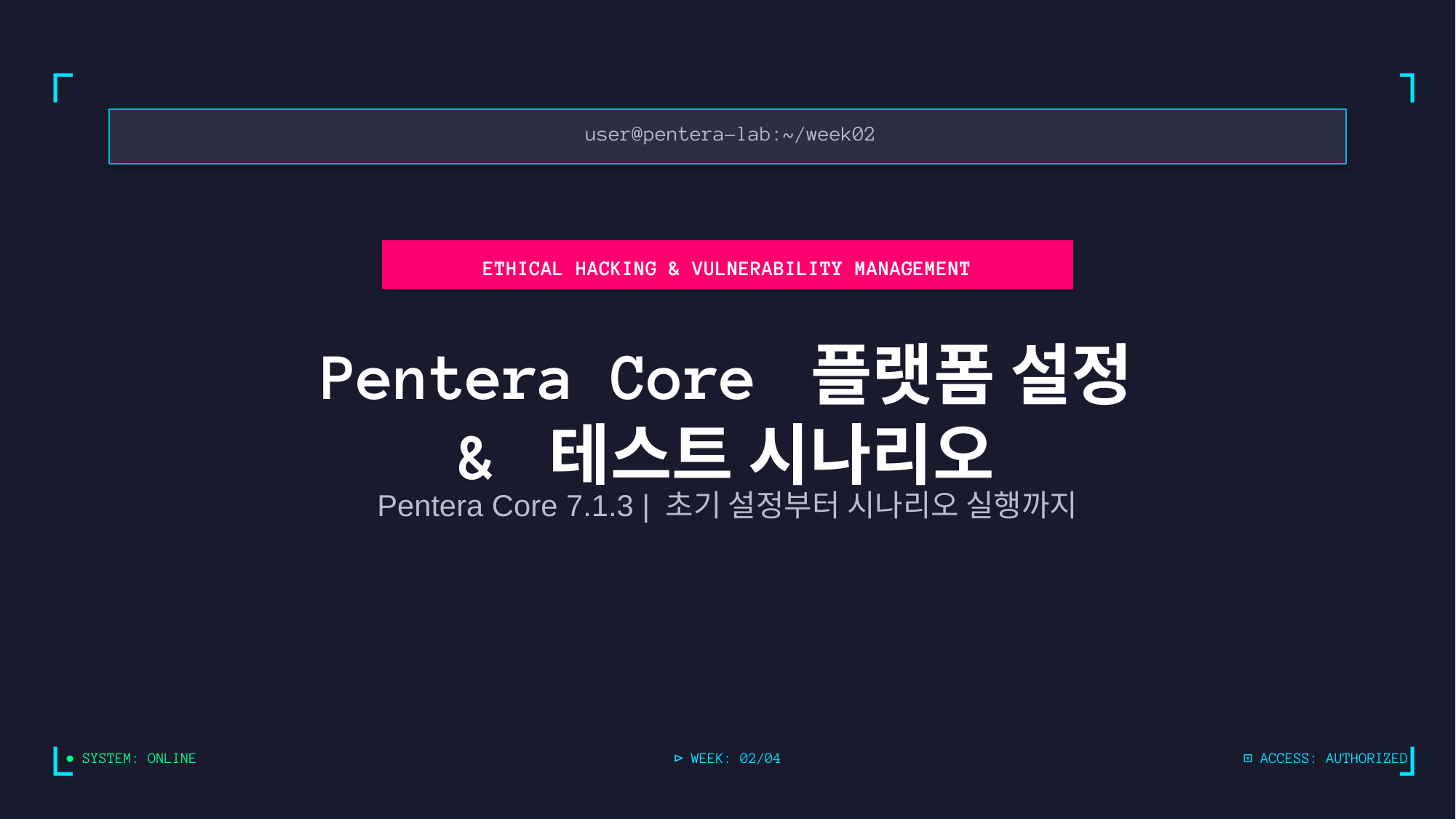

┌
┐

user@pentera-lab:~/week02

ETHICAL HACKING & VULNERABILITY MANAGEMENT
Pentera Core 플랫폼 설정
& 테스트 시나리오
Pentera Core 7.1.3 | 초기 설정부터 시나리오 실행까지
└
┘
● SYSTEM: ONLINE
⊳ WEEK: 02/04
⊡ ACCESS: AUTHORIZED